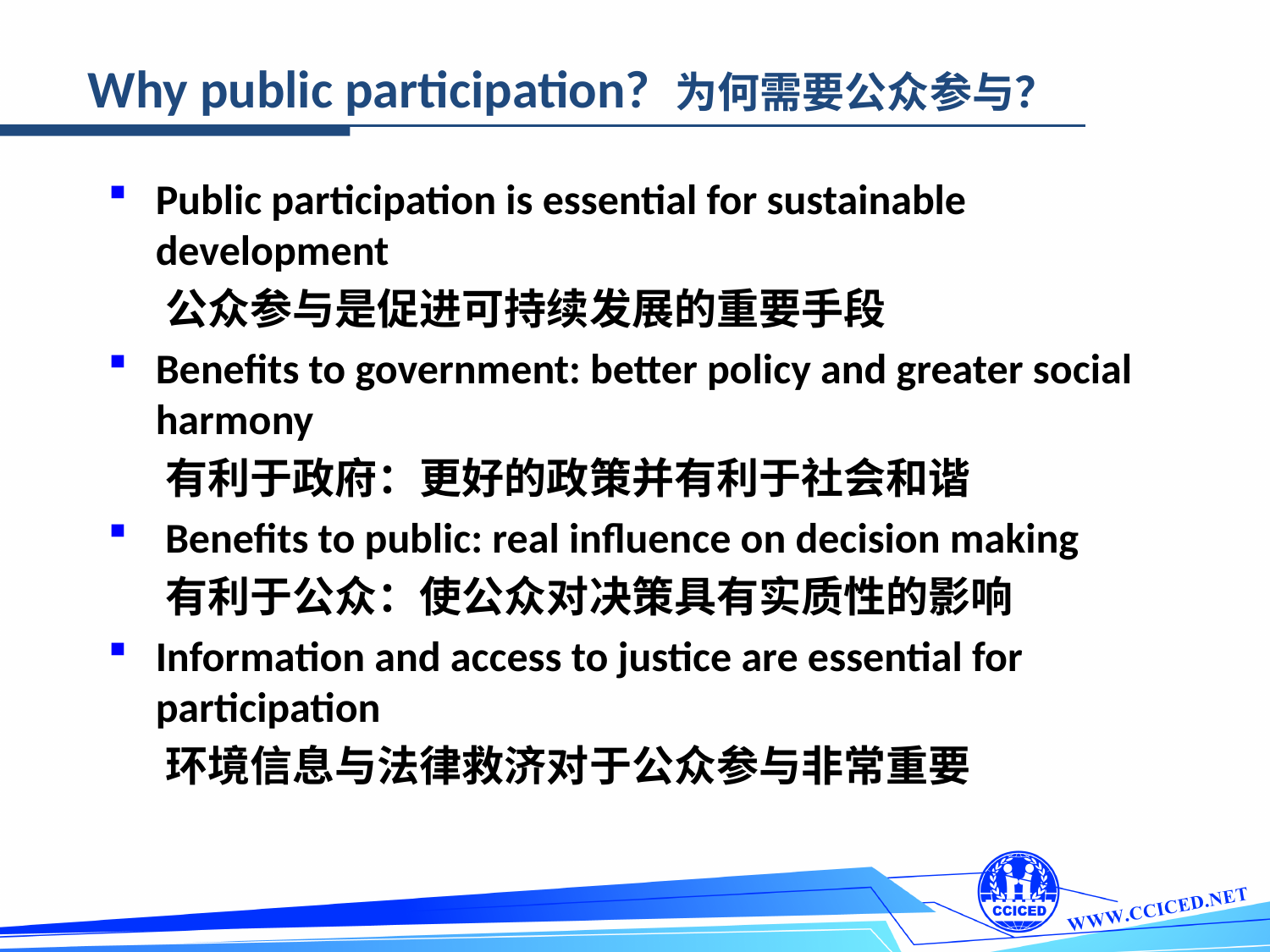

Why public participation? 为何需要公众参与？
Public participation is essential for sustainable development
     公众参与是促进可持续发展的重要手段
Benefits to government: better policy and greater social harmony
     有利于政府：更好的政策并有利于社会和谐
 Benefits to public: real influence on decision making
     有利于公众：使公众对决策具有实质性的影响
Information and access to justice are essential for participation
     环境信息与法律救济对于公众参与非常重要